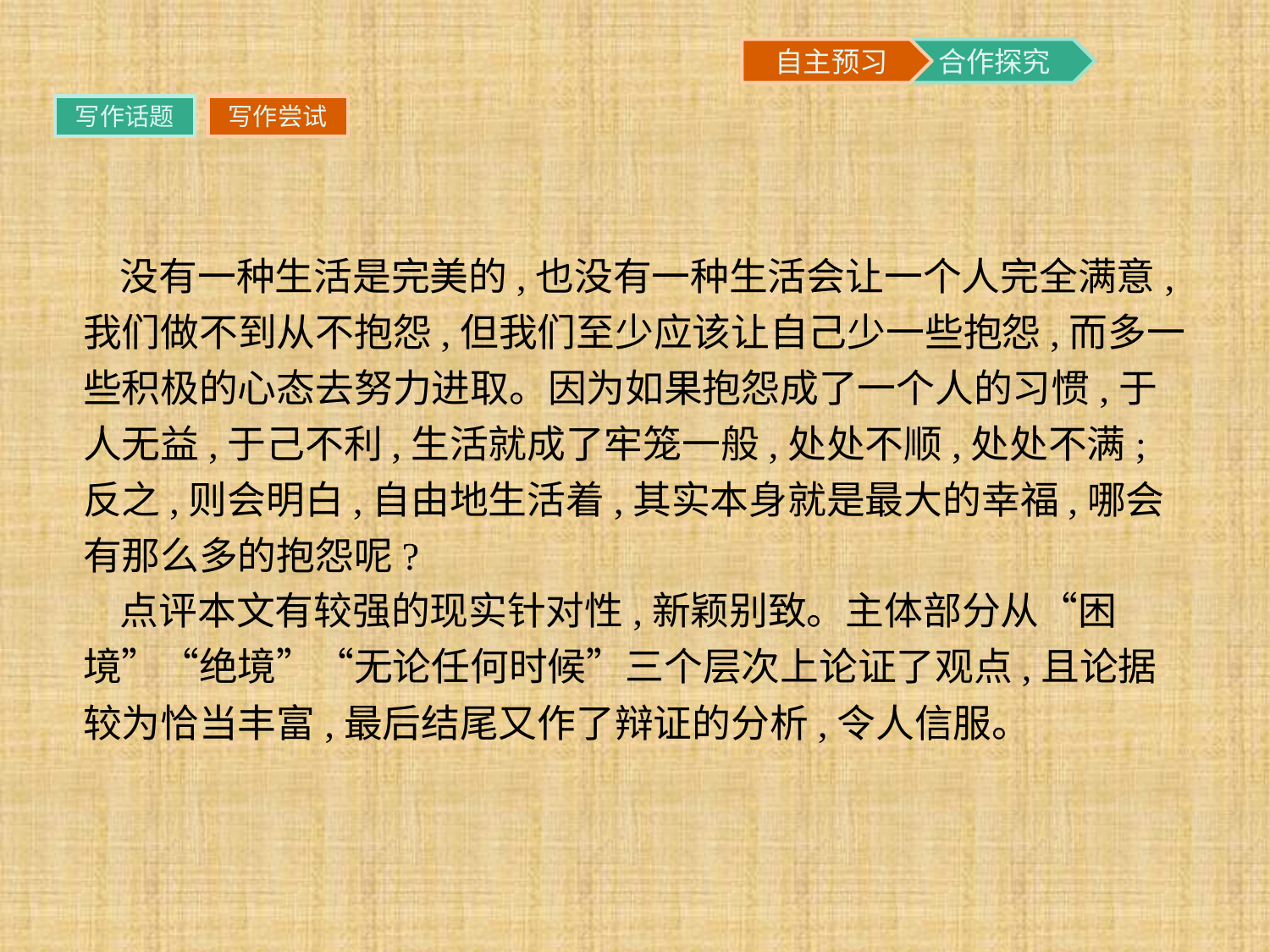

写作话题
写作尝试
没有一种生活是完美的,也没有一种生活会让一个人完全满意,我们做不到从不抱怨,但我们至少应该让自己少一些抱怨,而多一些积极的心态去努力进取。因为如果抱怨成了一个人的习惯,于人无益,于己不利,生活就成了牢笼一般,处处不顺,处处不满;反之,则会明白,自由地生活着,其实本身就是最大的幸福,哪会有那么多的抱怨呢?
点评本文有较强的现实针对性,新颖别致。主体部分从“困境”“绝境”“无论任何时候”三个层次上论证了观点,且论据较为恰当丰富,最后结尾又作了辩证的分析,令人信服。